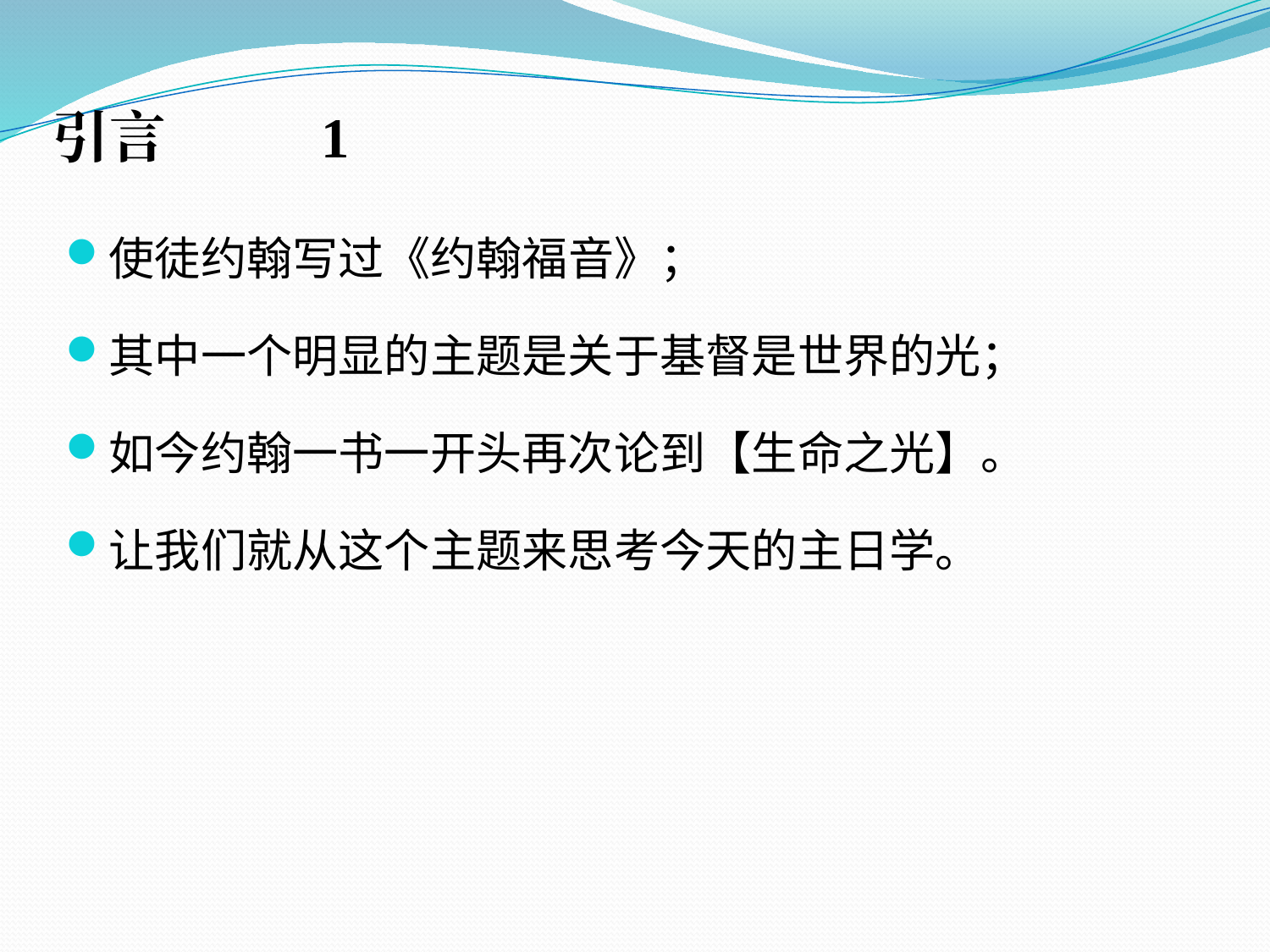

# 引言          1
使徒约翰写过《约翰福音》；
其中一个明显的主题是关于基督是世界的光；
如今约翰一书一开头再次论到【生命之光】。
让我们就从这个主题来思考今天的主日学。